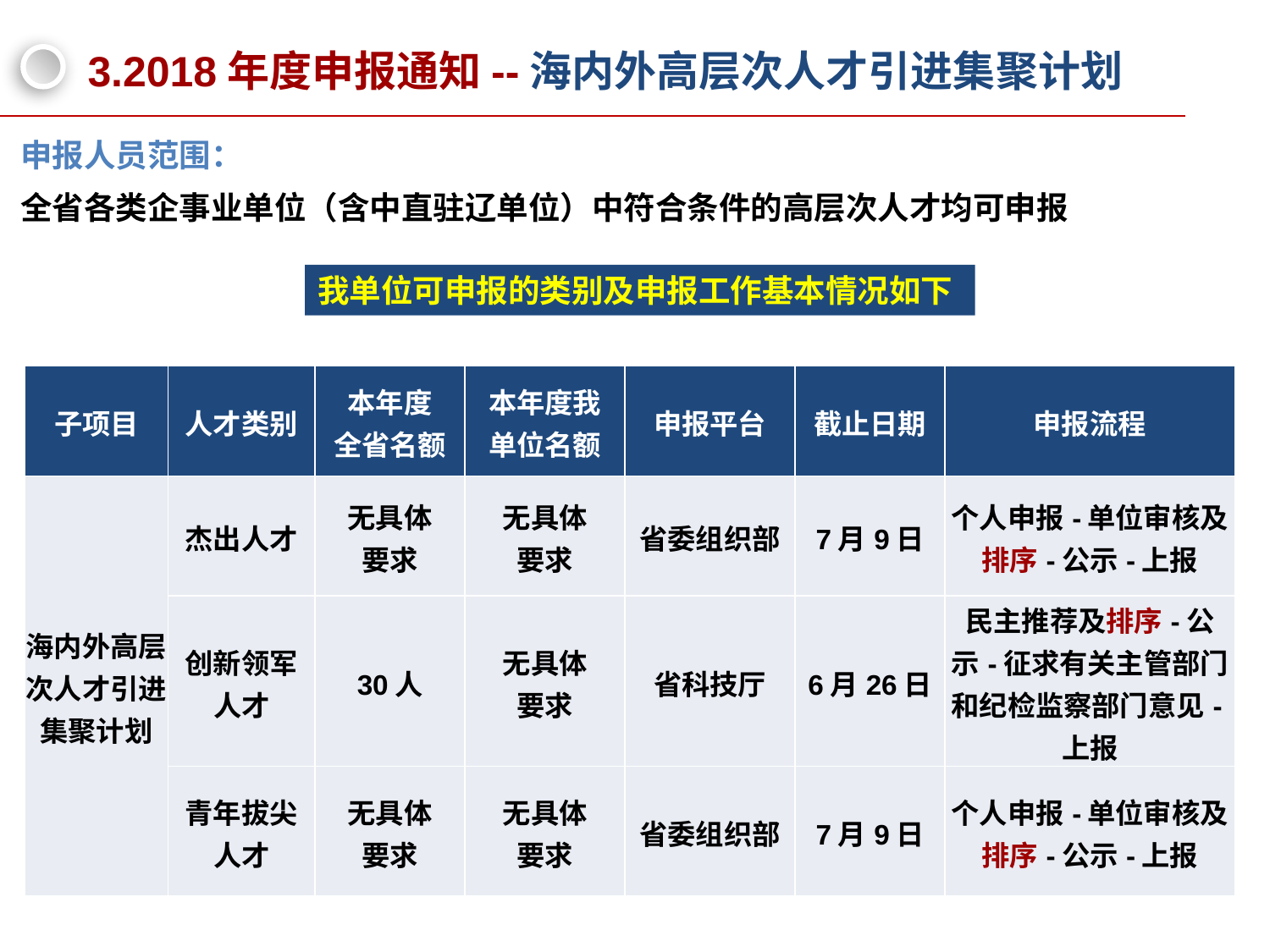

# 3.2018年度申报通知--海内外高层次人才引进集聚计划
申报人员范围：
全省各类企事业单位（含中直驻辽单位）中符合条件的高层次人才均可申报
我单位可申报的类别及申报工作基本情况如下
| 子项目 | 人才类别 | 本年度 全省名额 | 本年度我 单位名额 | 申报平台 | 截止日期 | 申报流程 |
| --- | --- | --- | --- | --- | --- | --- |
| 海内外高层次人才引进集聚计划 | 杰出人才 | 无具体 要求 | 无具体 要求 | 省委组织部 | 7月9日 | 个人申报-单位审核及排序-公示-上报 |
|  | 创新领军 人才 | 30人 | 无具体 要求 | 省科技厅 | 6月26日 | 民主推荐及排序-公示-征求有关主管部门和纪检监察部门意见-上报 |
|  | 青年拔尖 人才 | 无具体 要求 | 无具体 要求 | 省委组织部 | 7月9日 | 个人申报-单位审核及排序-公示-上报 |